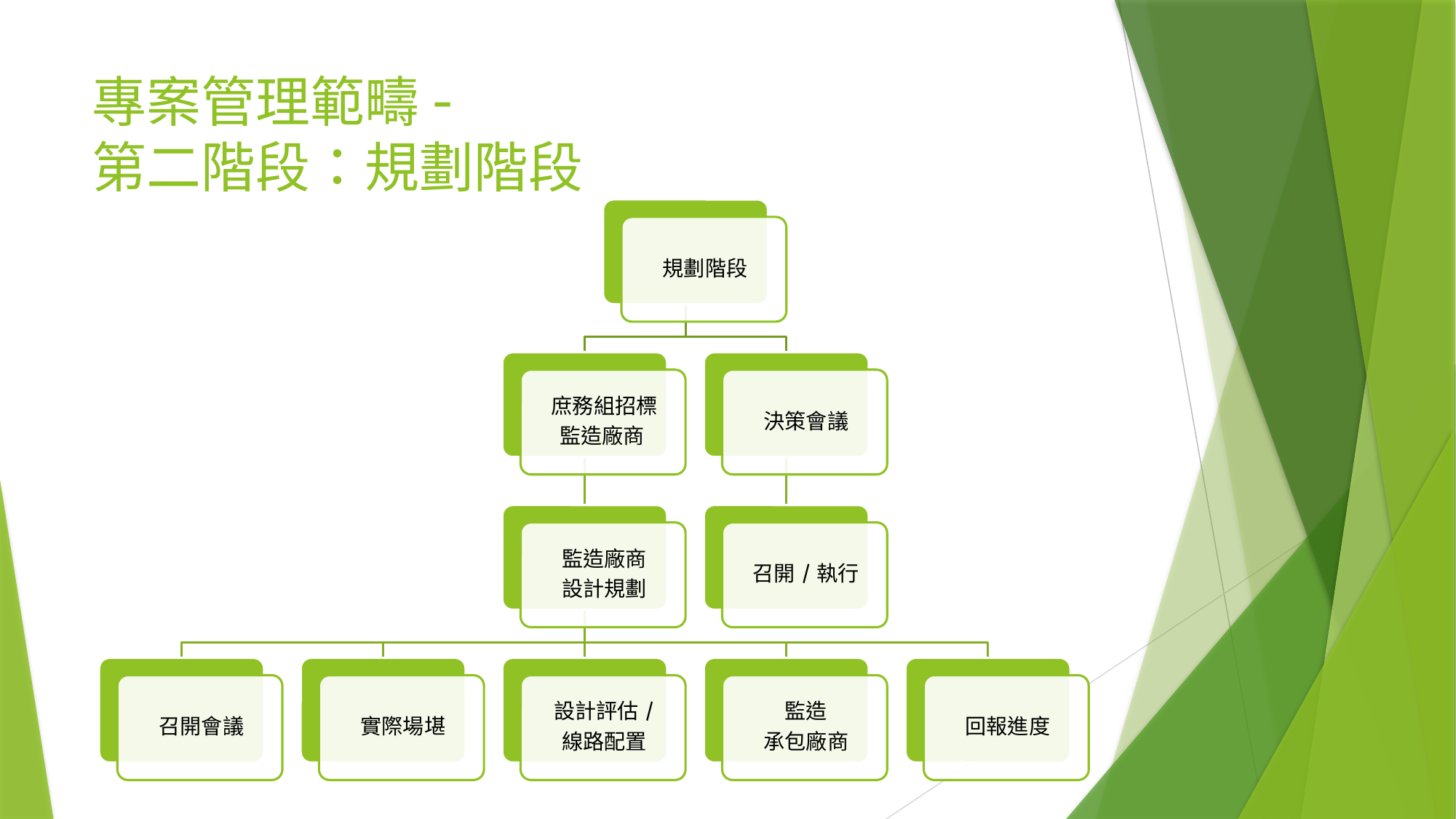

# 專案管理範疇- 第二階段：規劃階段
規劃階段
庶務組招標
監造廠商
監造廠商
設計規劃
召開會議
實際場堪
設計評估/
線路配置
監造
承包廠商
回報進度
決策會議
召開/執行